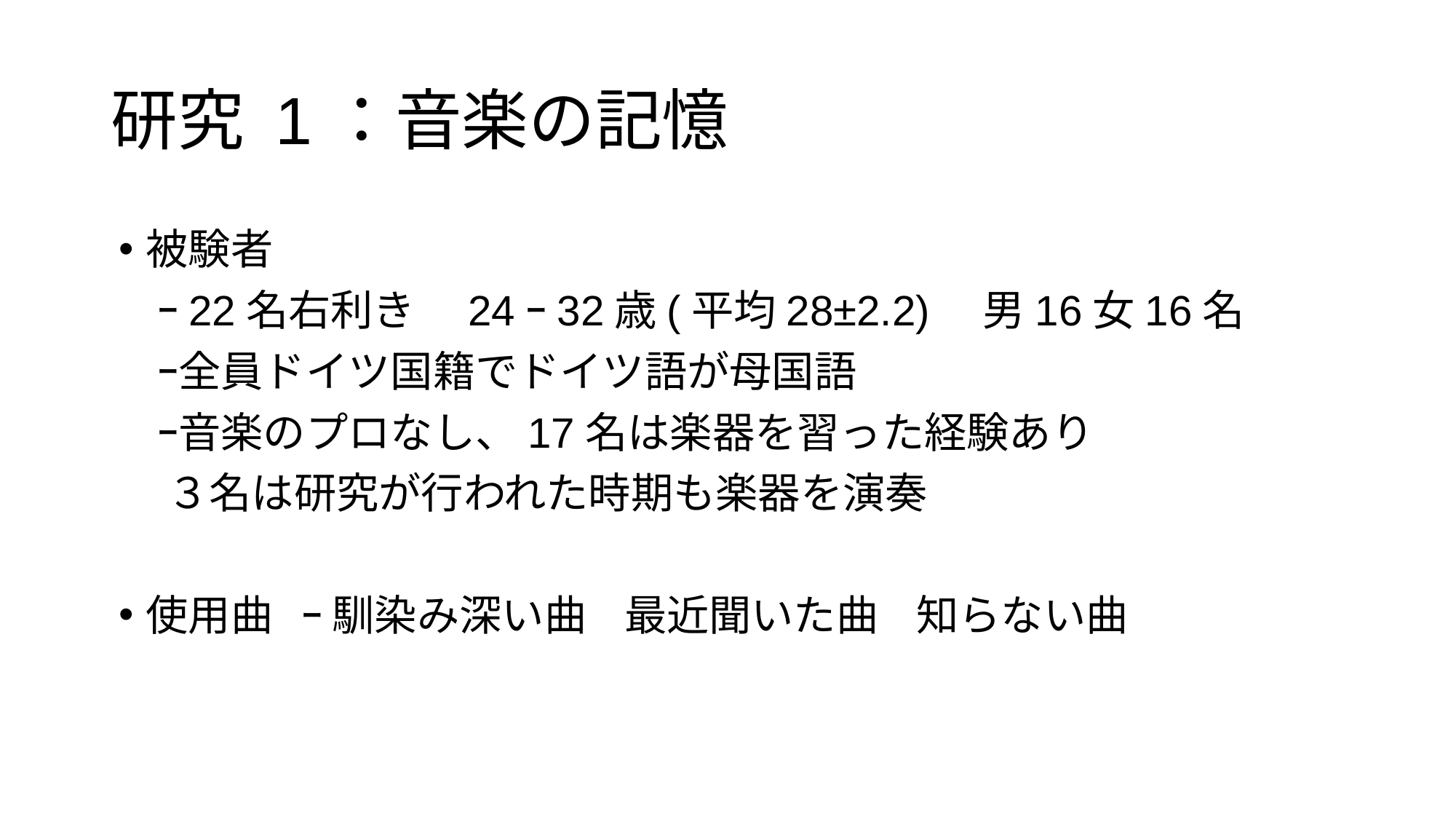

# 研究 1：音楽の記憶
被験者
   ｰ22名右利き　24ｰ32歳(平均28±2.2)　男16女16名
   ｰ全員ドイツ国籍でドイツ語が母国語
   ｰ音楽のプロなし、17名は楽器を習った経験あり
    ３名は研究が行われた時期も楽器を演奏

使用曲   ｰ 馴染み深い曲    最近聞いた曲    知らない曲